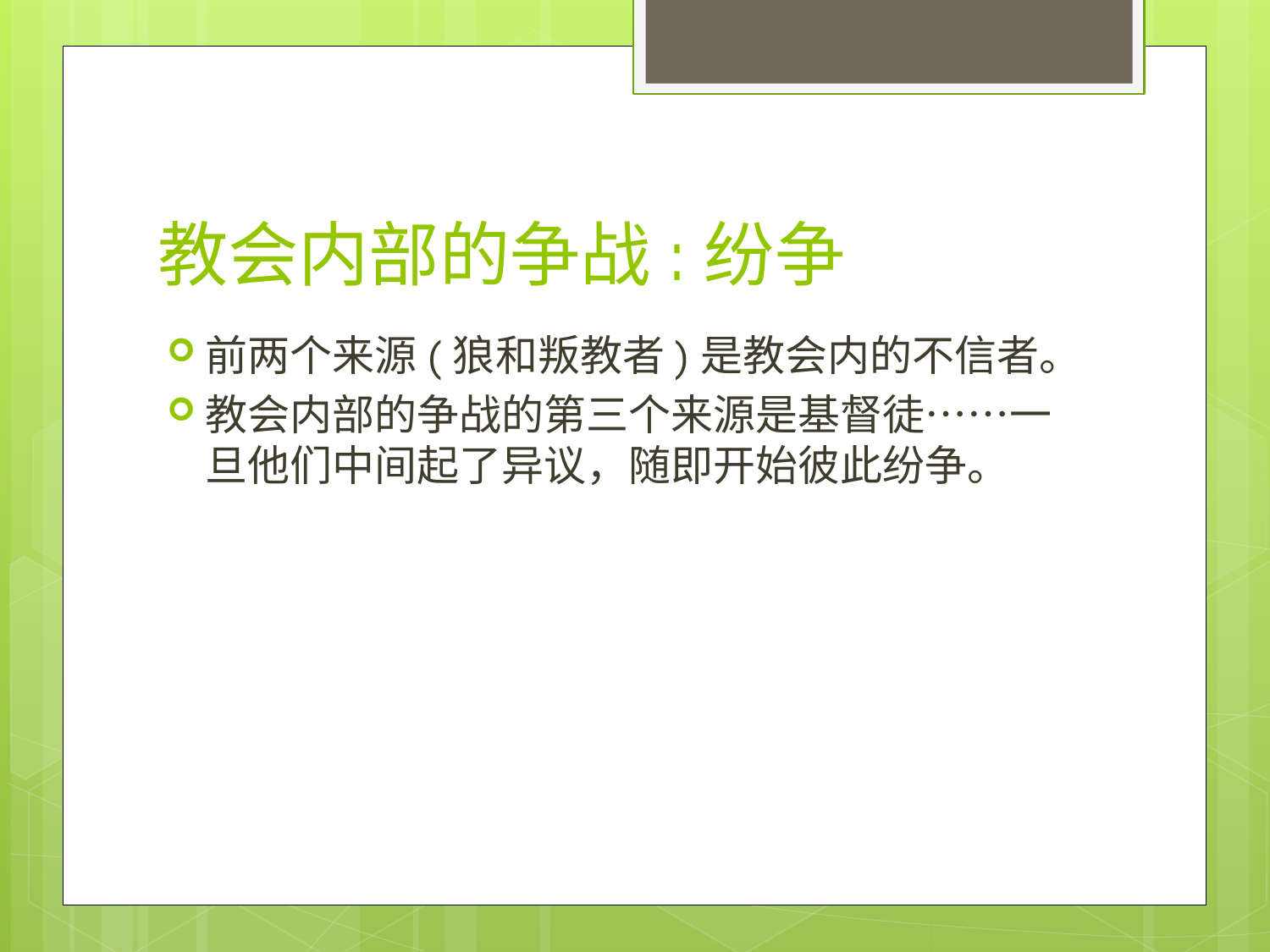

# 教会内部的争战:纷争
前两个来源(狼和叛教者)是教会内的不信者。
教会内部的争战的第三个来源是基督徒……一旦他们中间起了异议，随即开始彼此纷争。